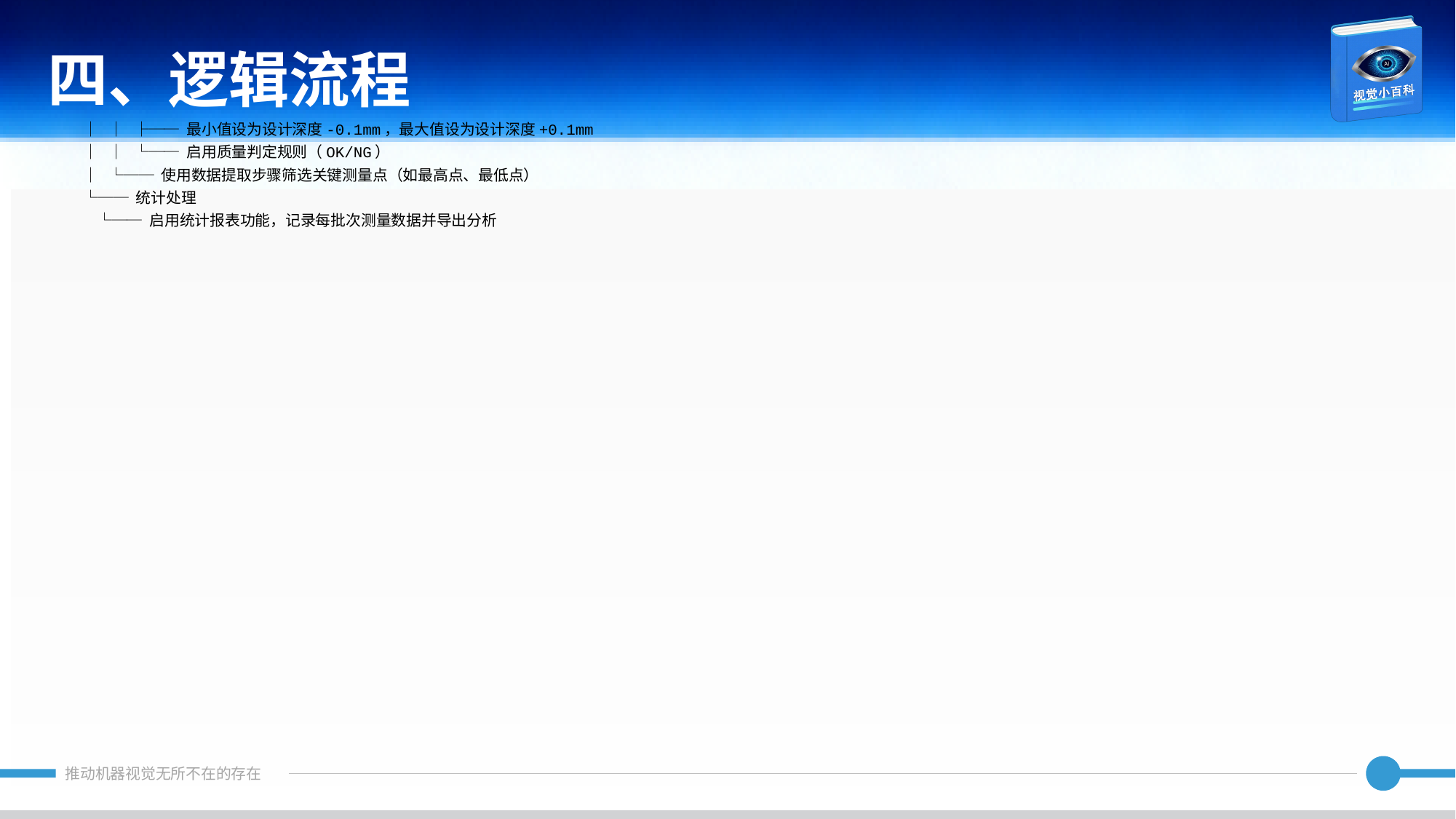

四、逻辑流程

│   │   ├── 最小值设为设计深度-0.1mm，最大值设为设计深度+0.1mm
│   │   └── 启用质量判定规则（OK/NG）
│   └── 使用数据提取步骤筛选关键测量点（如最高点、最低点）
└── 统计处理
    └── 启用统计报表功能，记录每批次测量数据并导出分析
9